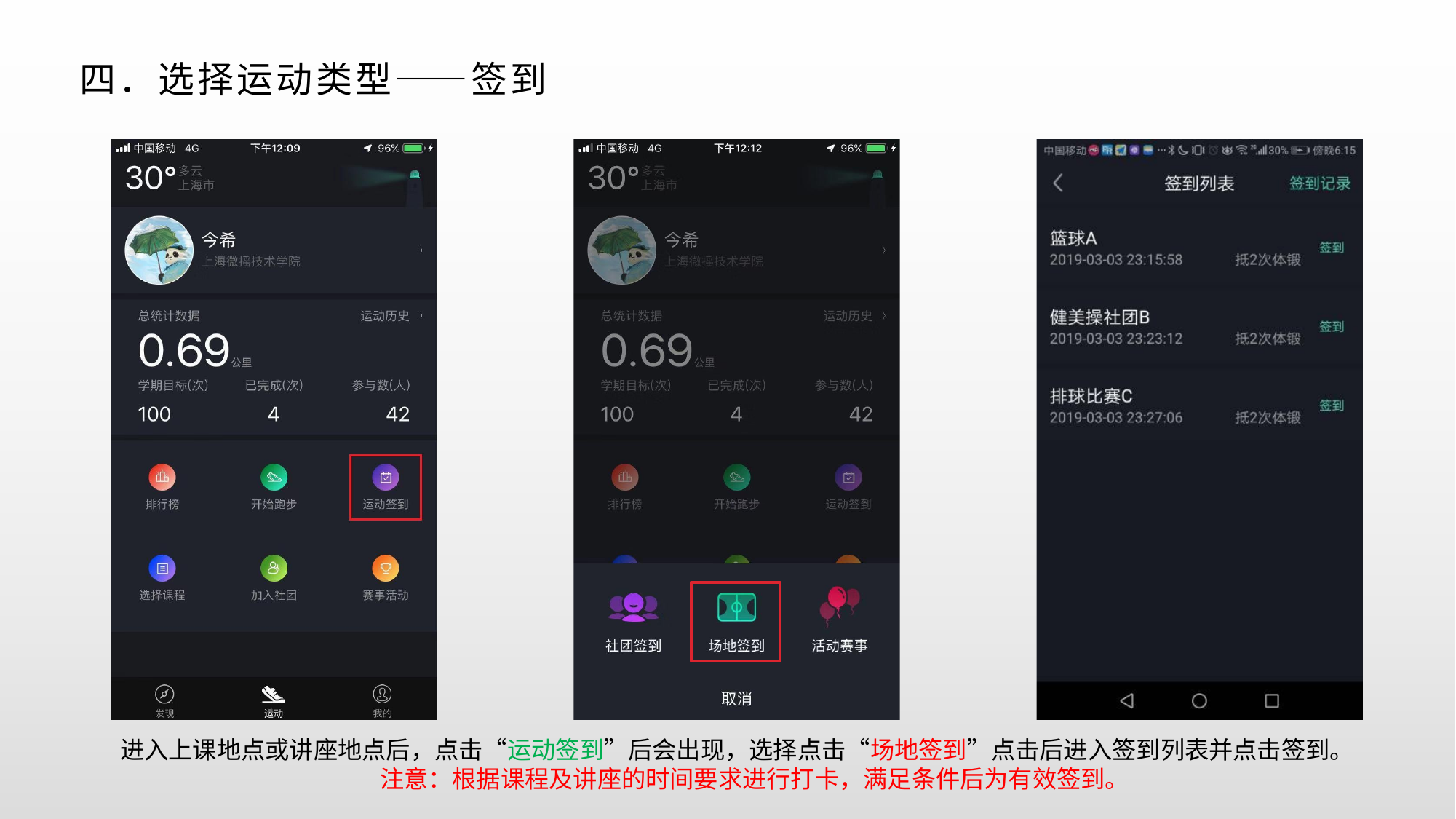

# 四．选择运动类型——签到

进入上课地点或讲座地点后，点击“运动签到”后会出现，选择点击“场地签到”点击后进入签到列表并点击签到。 注意：根据课程及讲座的时间要求进行打卡，满足条件后为有效签到。